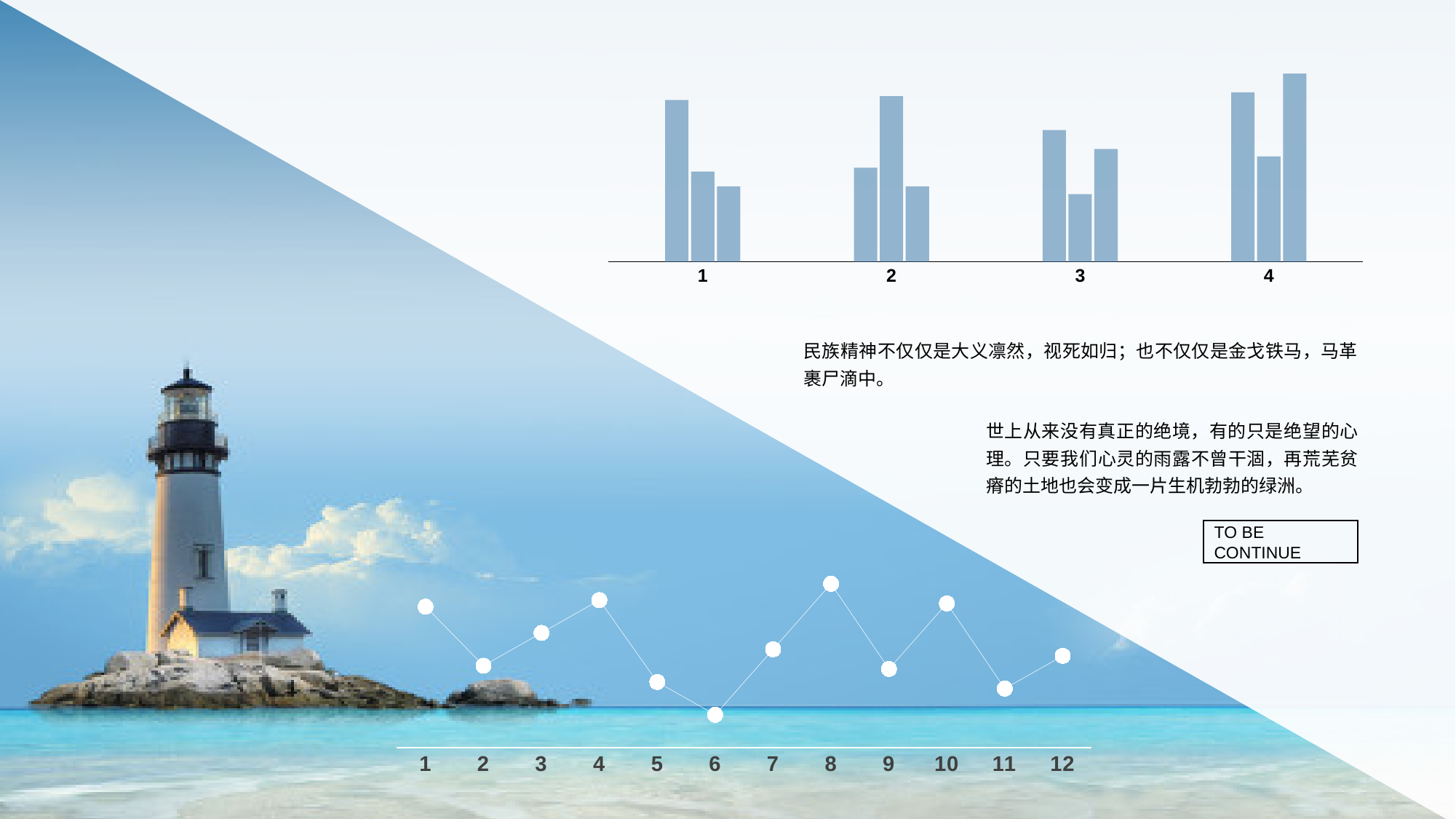

### Chart

| Category |  |  |  |
|---|---|---|---|
民族精神不仅仅是大义凛然，视死如归；也不仅仅是金戈铁马，马革裹尸滴中。
世上从来没有真正的绝境，有的只是绝望的心理。只要我们心灵的雨露不曾干涸，再荒芜贫瘠的土地也会变成一片生机勃勃的绿洲。
TO BE CONTINUE

### Chart

| Category |  |
|---|---|